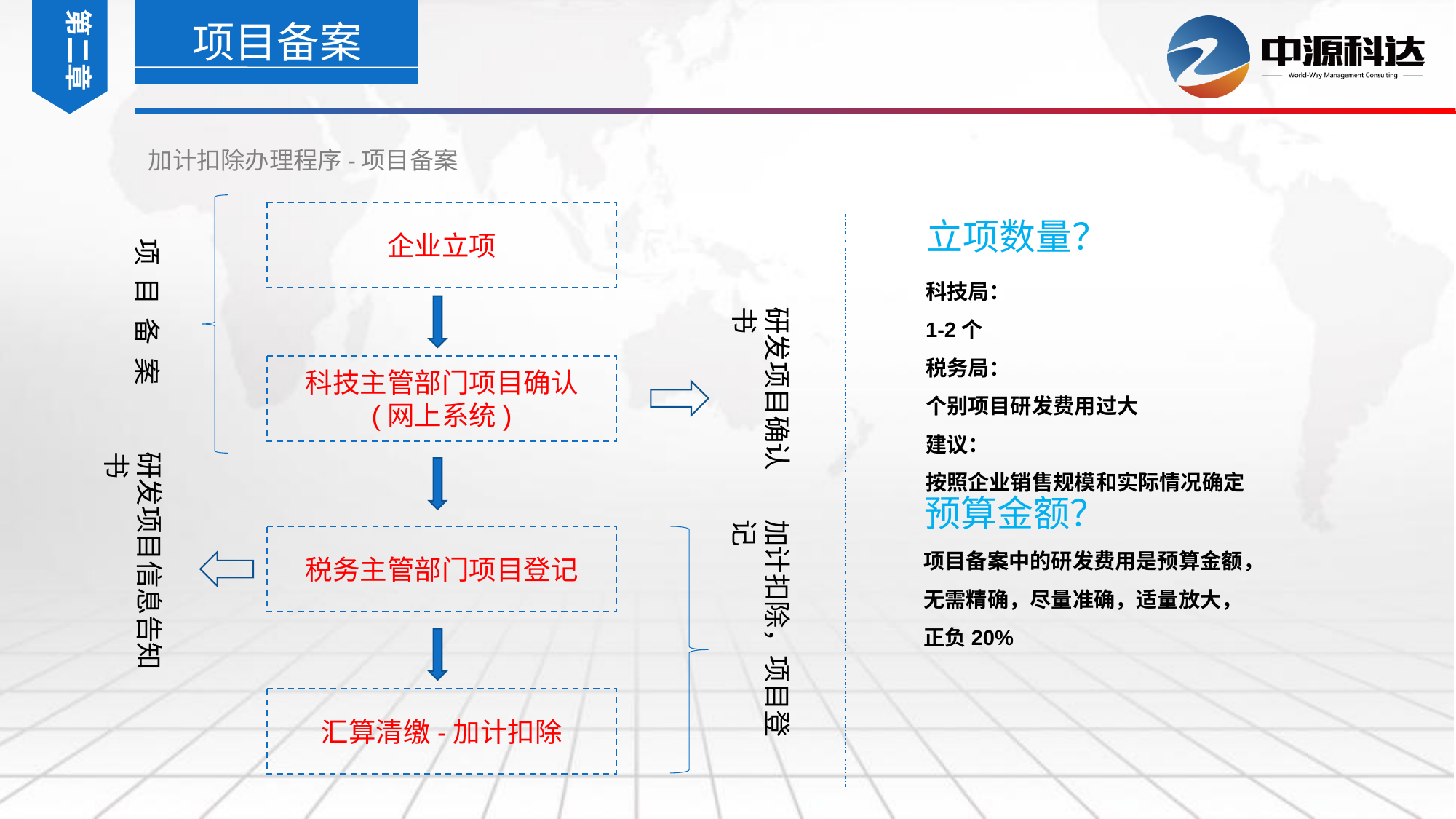

第二章
项目备案
加计扣除办理程序-项目备案

企业立项
立项数量？
项  目  备  案
科技局：
1-2个
税务局：
个别项目研发费用过大
建议：
按照企业销售规模和实际情况确定

研发项目确认书
科技主管部门项目确认
(网上系统)

研发项目信息告知书

预算金额？
加计扣除，项目登记
税务主管部门项目登记

项目备案中的研发费用是预算金额，
无需精确，尽量准确，适量放大，
正负20%

汇算清缴-加计扣除